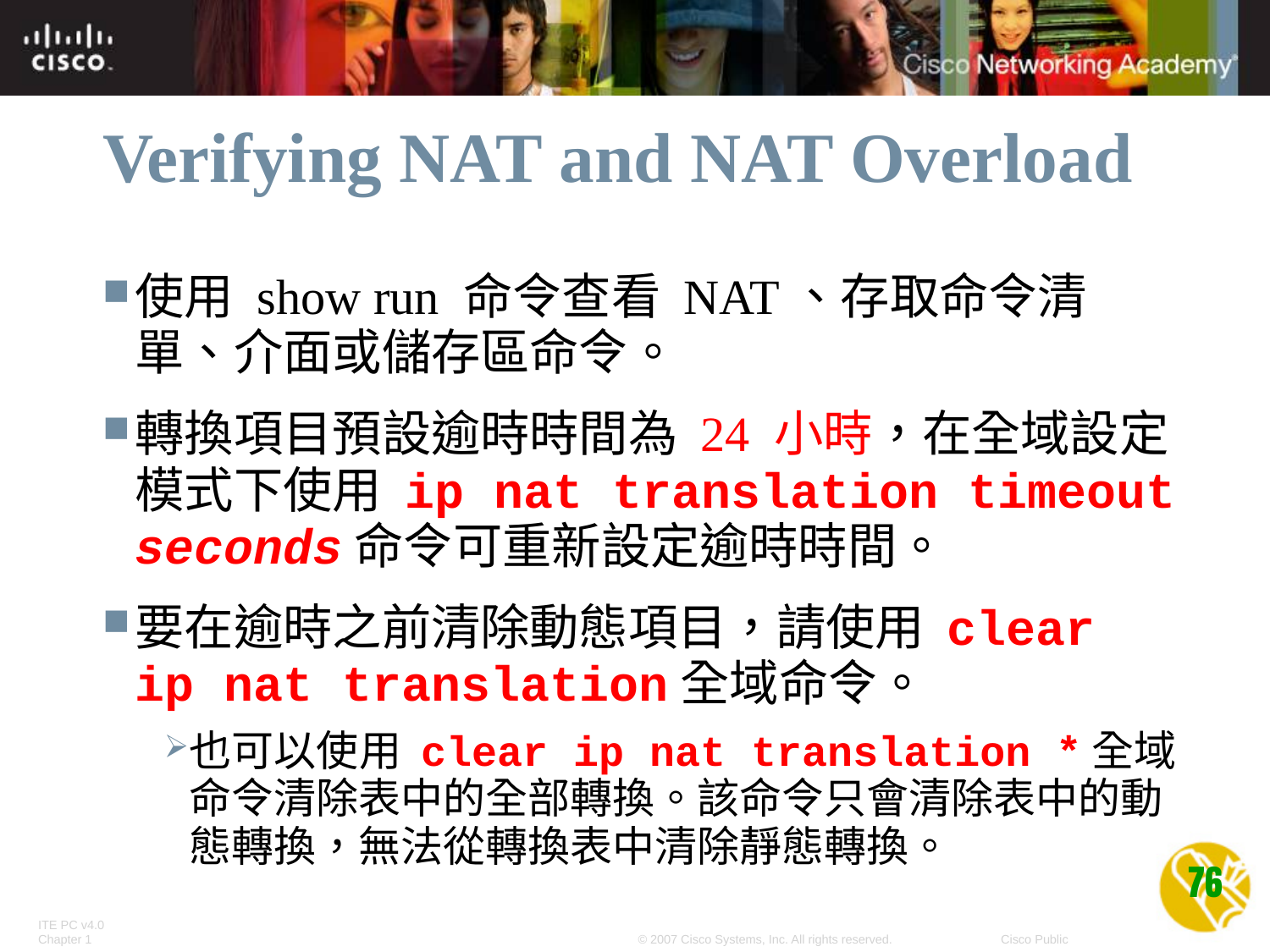

# Verifying NAT and NAT Overload
使用 show run 命令查看 NAT、存取命令清單、介面或儲存區命令。
轉換項目預設逾時時間為 24 小時，在全域設定模式下使用 ip nat translation timeout seconds命令可重新設定逾時時間。
要在逾時之前清除動態項目，請使用 clear ip nat translation全域命令。
也可以使用 clear ip nat translation *全域命令清除表中的全部轉換。該命令只會清除表中的動態轉換，無法從轉換表中清除靜態轉換。